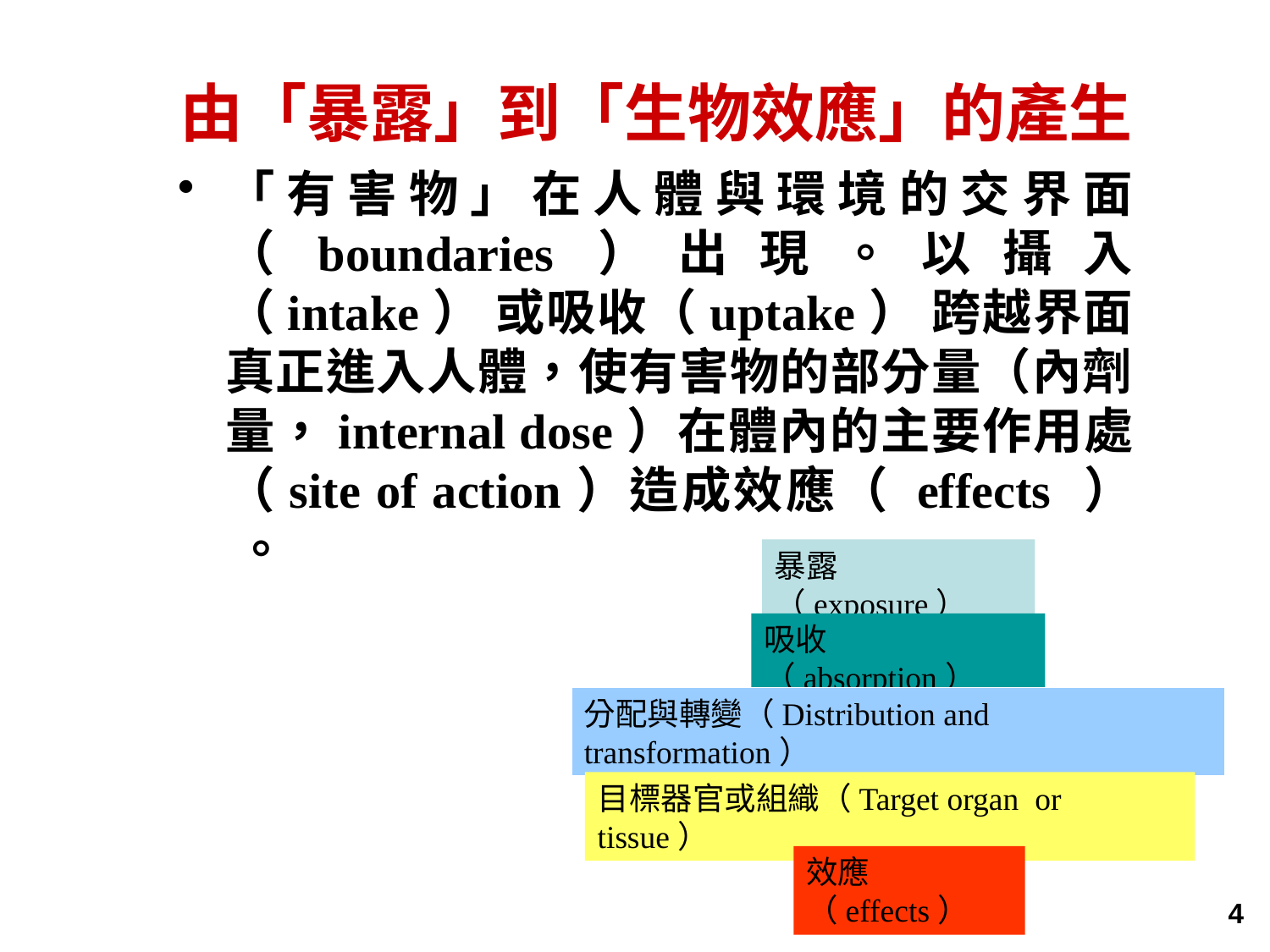

# 由「暴露」到「生物效應」的產生
「有害物」在人體與環境的交界面（boundaries）出現。以攝入（intake） 或吸收（uptake） 跨越界面真正進入人體，使有害物的部分量（內劑量，internal dose）在體內的主要作用處（site of action）造成效應（ effects ） 。

暴露（exposure）
吸收（absorption）
分配與轉變（Distribution and transformation）
目標器官或組織（Target organ  or  tissue）
效應（effects）
4